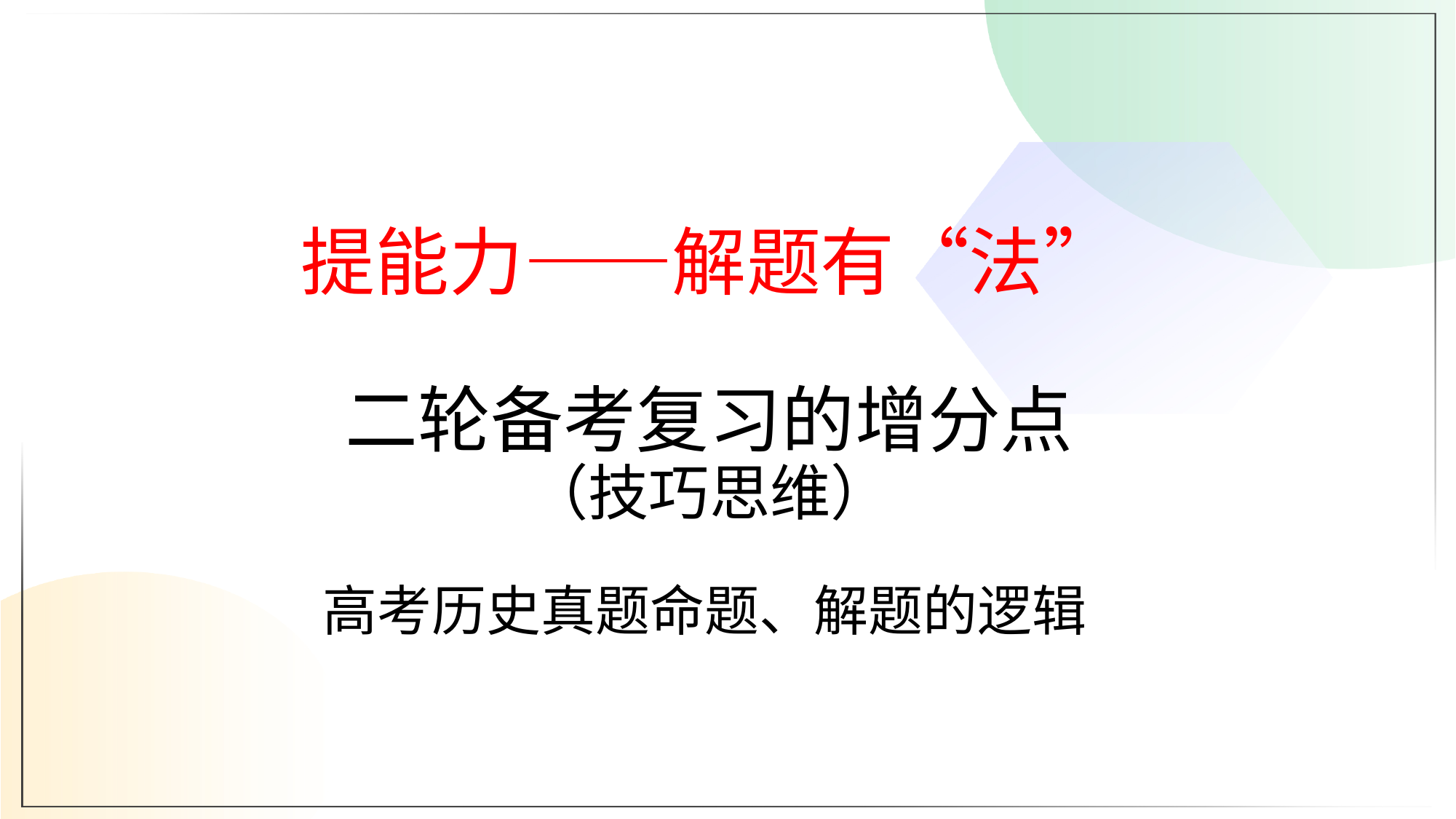

# 提能力——解题有“法” 二轮备考复习的增分点 （技巧思维）
高考历史真题命题、解题的逻辑